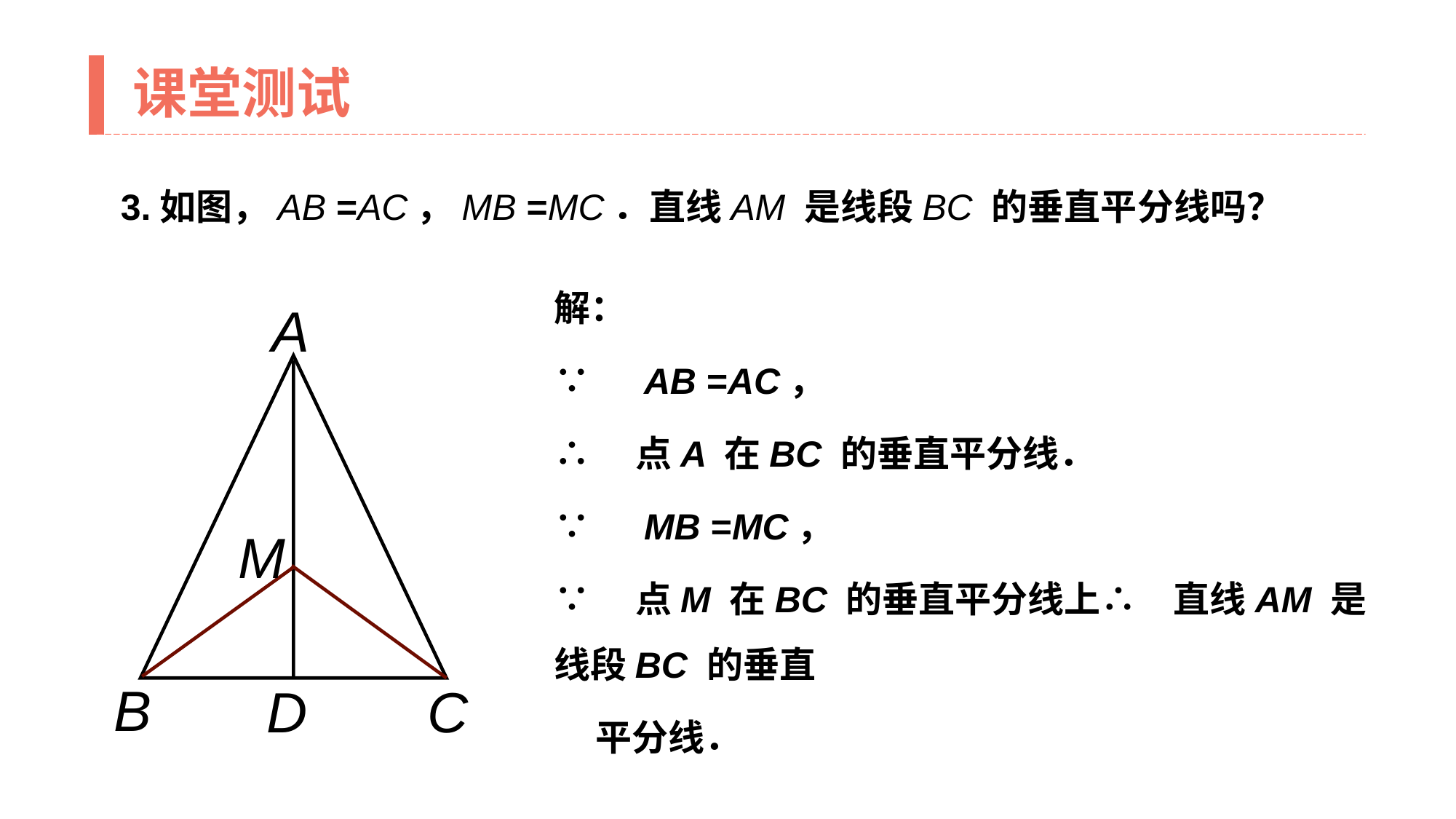

课堂测试
3.如图，AB =AC，MB =MC．直线AM 是线段BC 的垂直平分线吗？
解：
∵　AB =AC，
∴　点A 在BC 的垂直平分线．
∵　MB =MC，
∵　点M 在BC 的垂直平分线上∴　直线AM 是线段BC 的垂直
    平分线．
A

M

B
D
C